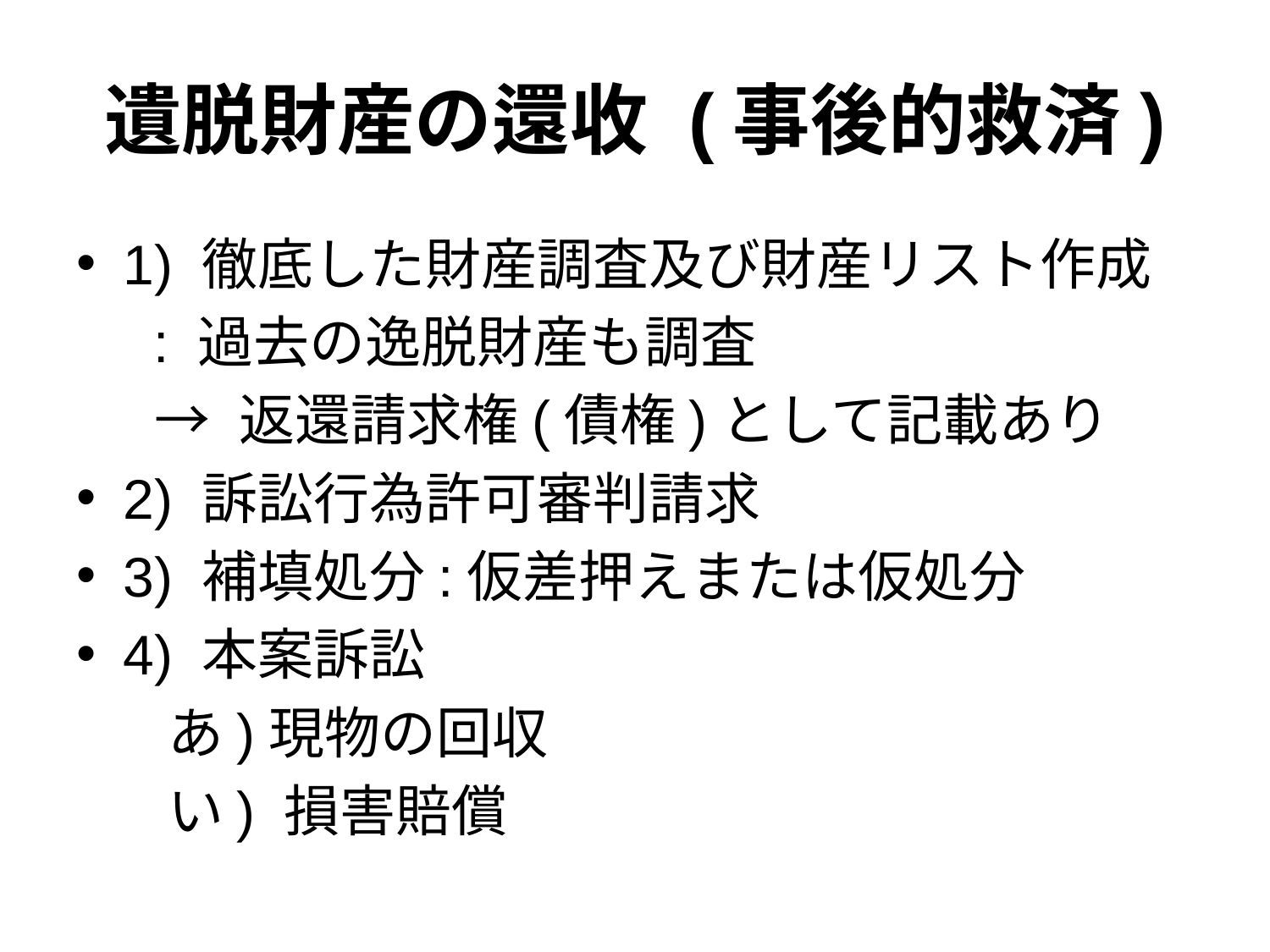

# 遺脱財産の還收 (事後的救済)
1) 徹底した財産調査及び財産リスト作成
     : 過去の逸脱財産も調査
     → 返還請求権(債権)として記載あり
2) 訴訟行為許可審判請求
3) 補填処分:仮差押えまたは仮処分
4) 本案訴訟
     あ)現物の回収
     い) 損害賠償